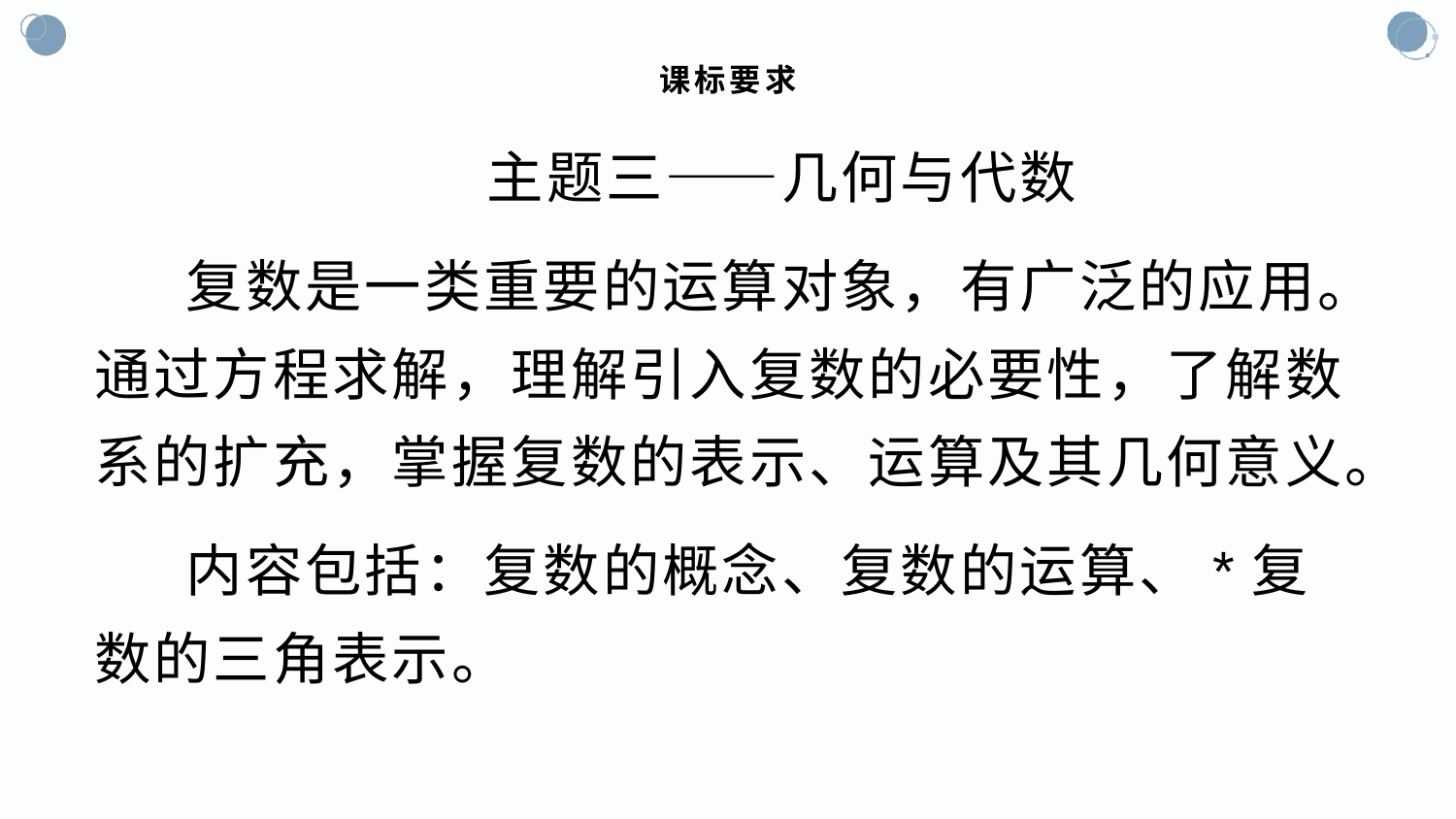

# 课标要求
      主题三——几何与代数
     复数是一类重要的运算对象，有广泛的应用。通过方程求解，理解引入复数的必要性，了解数系的扩充，掌握复数的表示、运算及其几何意义。
     内容包括：复数的概念、复数的运算、*复数的三角表示。